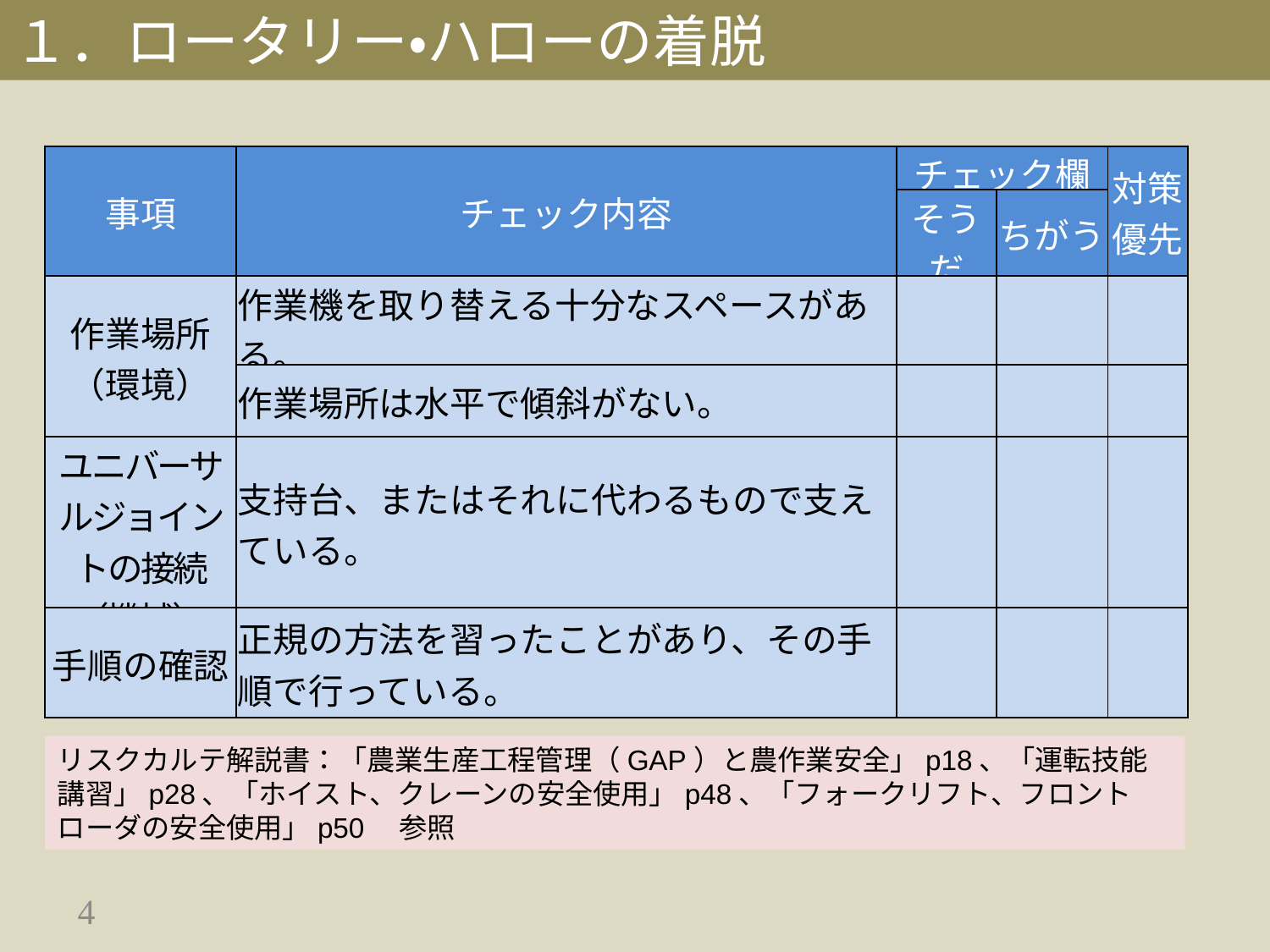

１．ロータリー・ハローの着脱
| 事項 | チェック内容 | チェック欄 |  | 対策 優先 |
| --- | --- | --- | --- | --- |
|  |  | そうだ | ちがう |  |
| 作業場所（環境） | 作業機を取り替える十分なスペースがある。 |  |  |  |
|  | 作業場所は水平で傾斜がない。 |  |  |  |
| ユニバーサルジョイントの接続（機械） | 支持台、またはそれに代わるもので支えている。 |  |  |  |
| 手順の確認 | 正規の方法を習ったことがあり、その手順で行っている。 |  |  |  |
リスクカルテ解説書：「農業生産工程管理（GAP）と農作業安全」p18、「運転技能講習」p28、「ホイスト、クレーンの安全使用」p48、「フォークリフト、フロントローダの安全使用」p50　参照
4